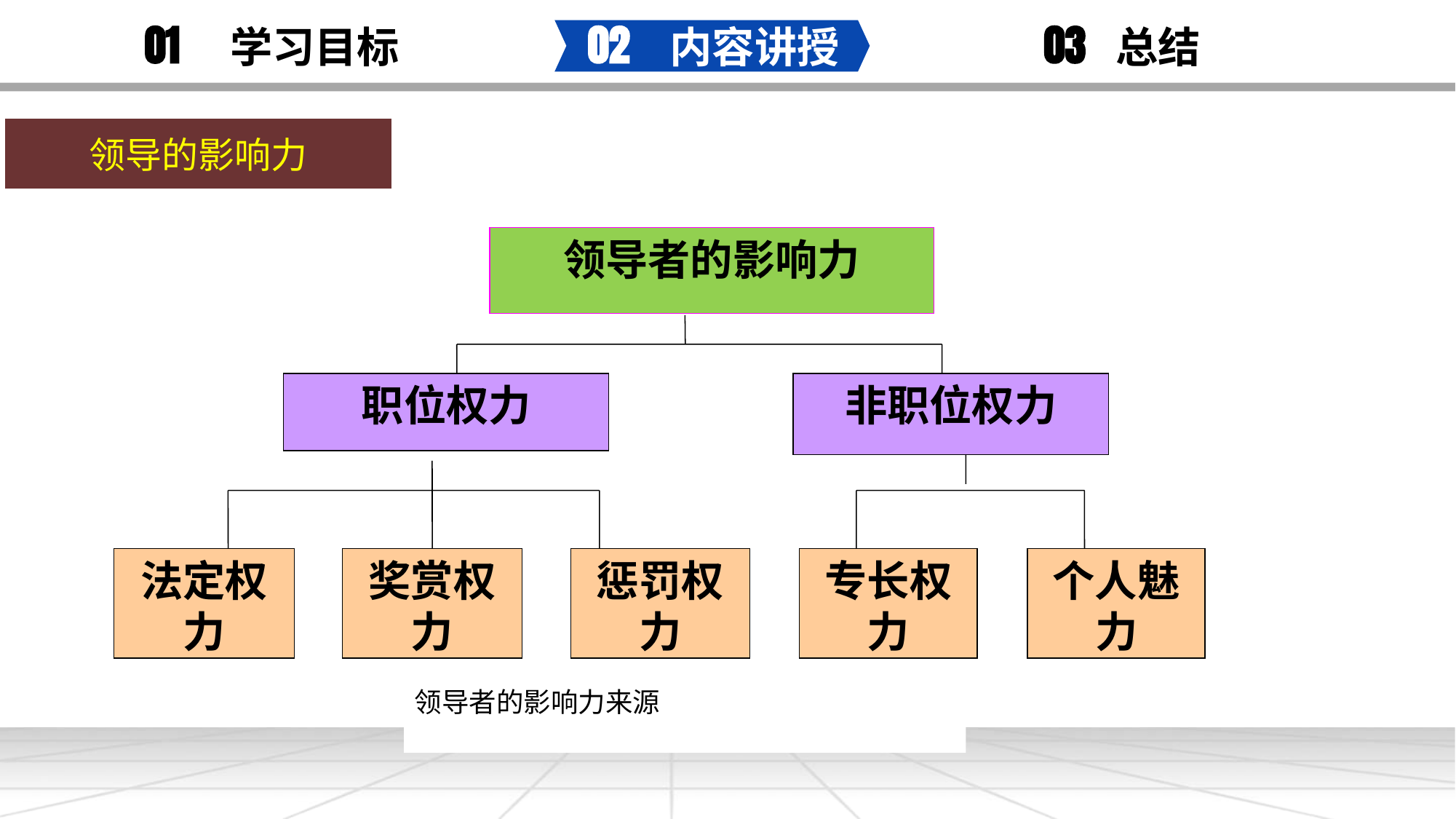

02   内容讲授
03  总结
01    学习目标

领导的影响力

领导者的影响力

职位权力
非职位权力

法定权力
奖赏权力
惩罚权力
专长权力
个人魅力
领导者的影响力来源